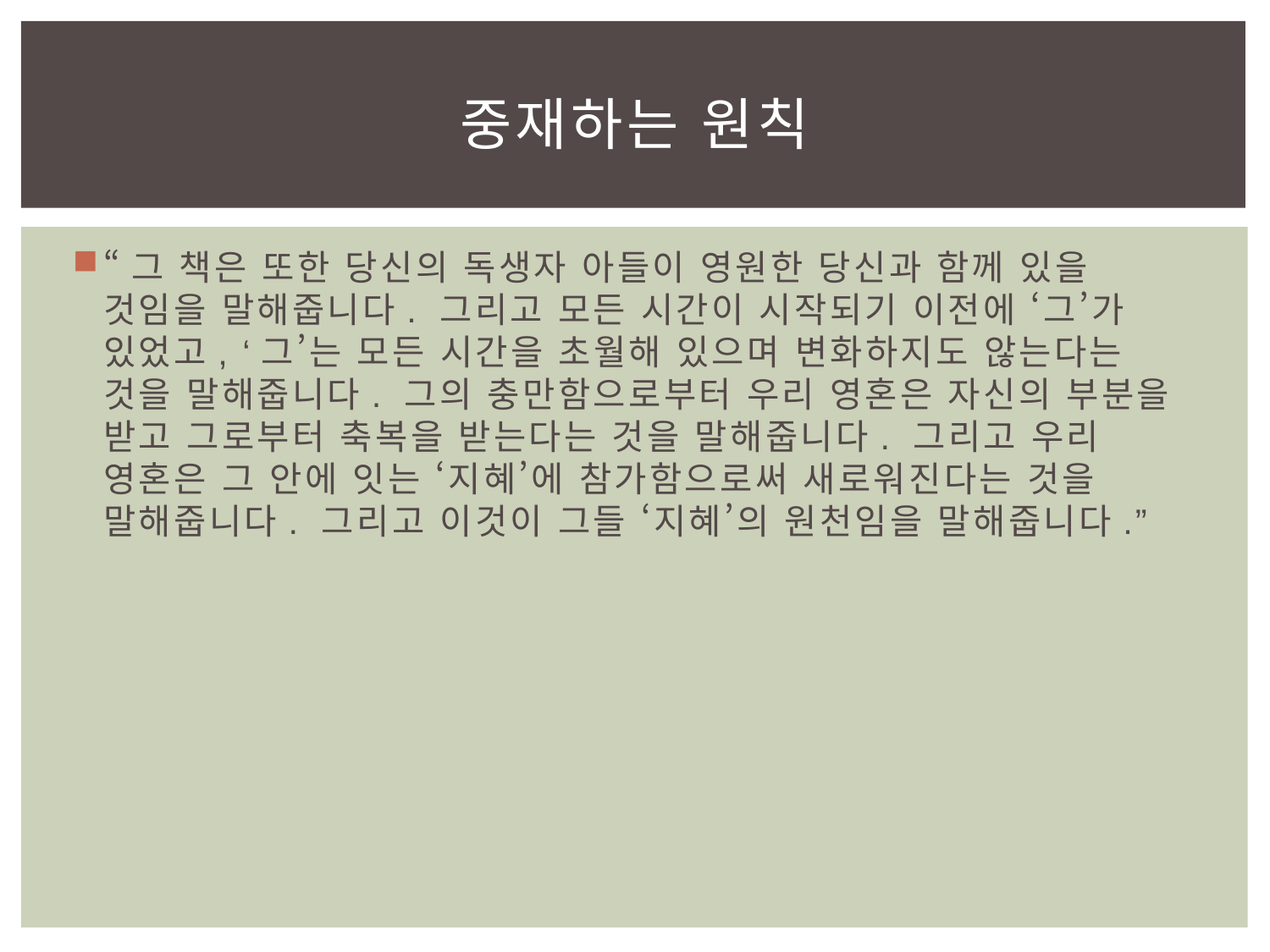

# 중재하는 원칙
“그 책은 또한 당신의 독생자 아들이 영원한 당신과 함께 있을 것임을 말해줍니다. 그리고 모든 시간이 시작되기 이전에 ‘그’가 있었고, ‘그’는 모든 시간을 초월해 있으며 변화하지도 않는다는 것을 말해줍니다. 그의 충만함으로부터 우리 영혼은 자신의 부분을 받고 그로부터 축복을 받는다는 것을 말해줍니다. 그리고 우리 영혼은 그 안에 잇는 ‘지혜’에 참가함으로써 새로워진다는 것을 말해줍니다. 그리고 이것이 그들 ‘지혜’의 원천임을 말해줍니다.”